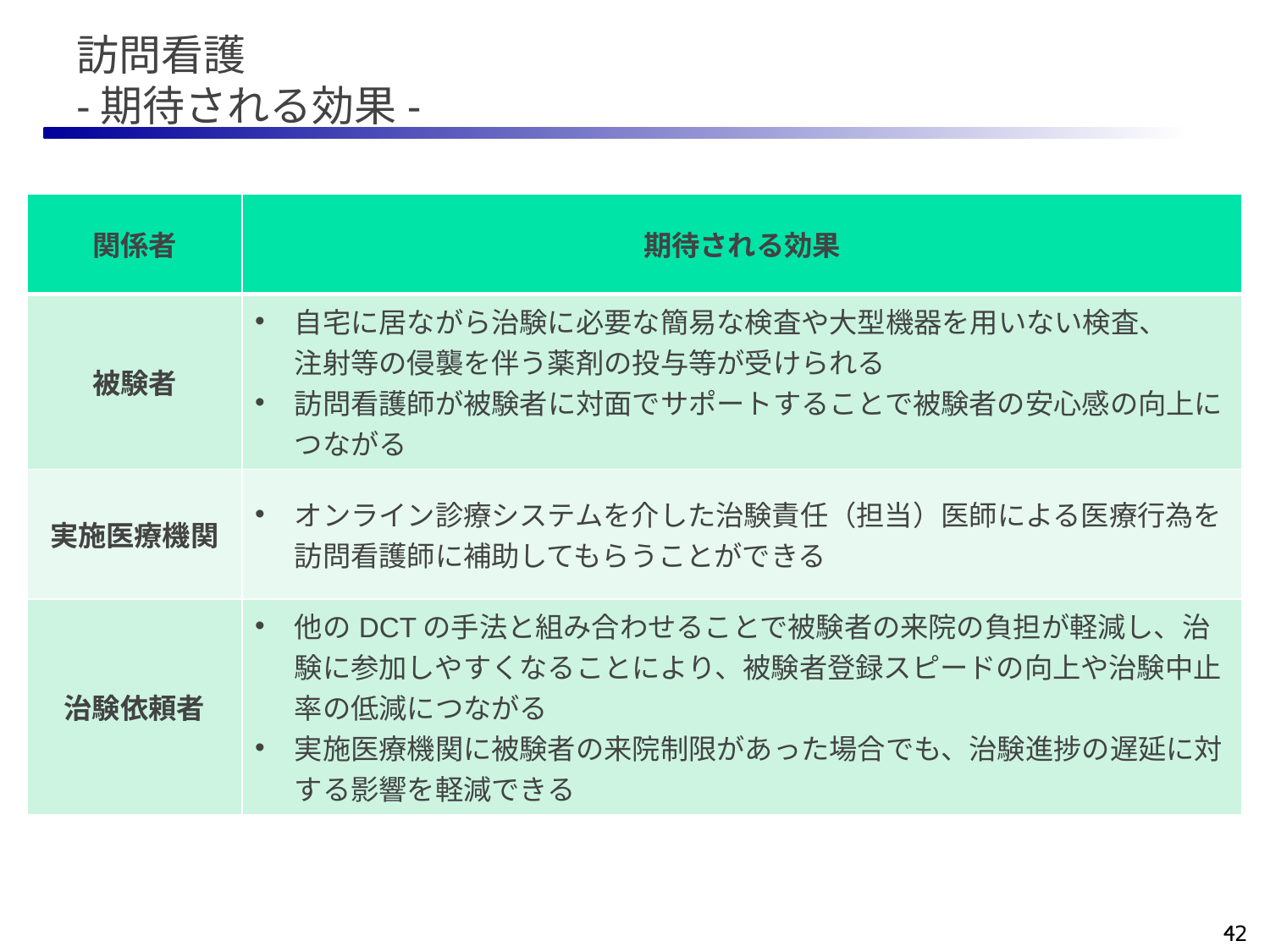

# 訪問看護 -期待される効果-
| 関係者 | 期待される効果 |
| --- | --- |
| 被験者 | 自宅に居ながら治験に必要な簡易な検査や大型機器を用いない検査、 注射等の侵襲を伴う薬剤の投与等が受けられる 訪問看護師が被験者に対面でサポートすることで被験者の安心感の向上につながる |
| 実施医療機関 | オンライン診療システムを介した治験責任（担当）医師による医療行為を訪問看護師に補助してもらうことができる |
| 治験依頼者 | 他のDCTの手法と組み合わせることで被験者の来院の負担が軽減し、治験に参加しやすくなることにより、被験者登録スピードの向上や治験中止率の低減につながる 実施医療機関に被験者の来院制限があった場合でも、治験進捗の遅延に対する影響を軽減できる |
42